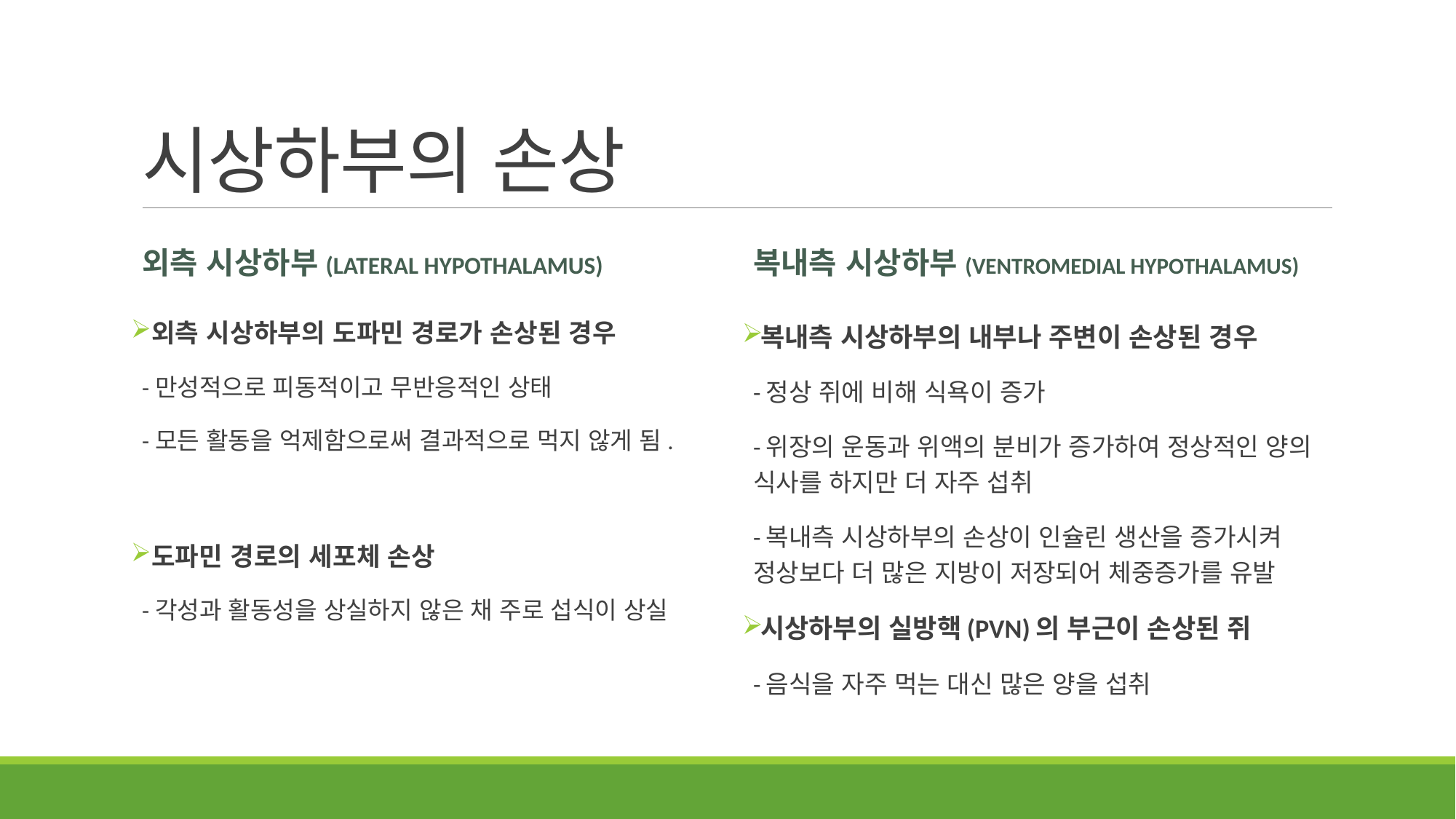

# 시상하부의 손상
외측 시상하부(lateral hypothalamus)
복내측 시상하부(ventromedial hypothalamus)
외측 시상하부의 도파민 경로가 손상된 경우
-만성적으로 피동적이고 무반응적인 상태
-모든 활동을 억제함으로써 결과적으로 먹지 않게 됨.

도파민 경로의 세포체 손상
-각성과 활동성을 상실하지 않은 채 주로 섭식이 상실

복내측 시상하부의 내부나 주변이 손상된 경우
-정상 쥐에 비해 식욕이 증가
-위장의 운동과 위액의 분비가 증가하여 정상적인 양의 식사를 하지만 더 자주 섭취
-복내측 시상하부의 손상이 인슐린 생산을 증가시켜 정상보다 더 많은 지방이 저장되어 체중증가를 유발
시상하부의 실방핵(PVN)의 부근이 손상된 쥐
-음식을 자주 먹는 대신 많은 양을 섭취